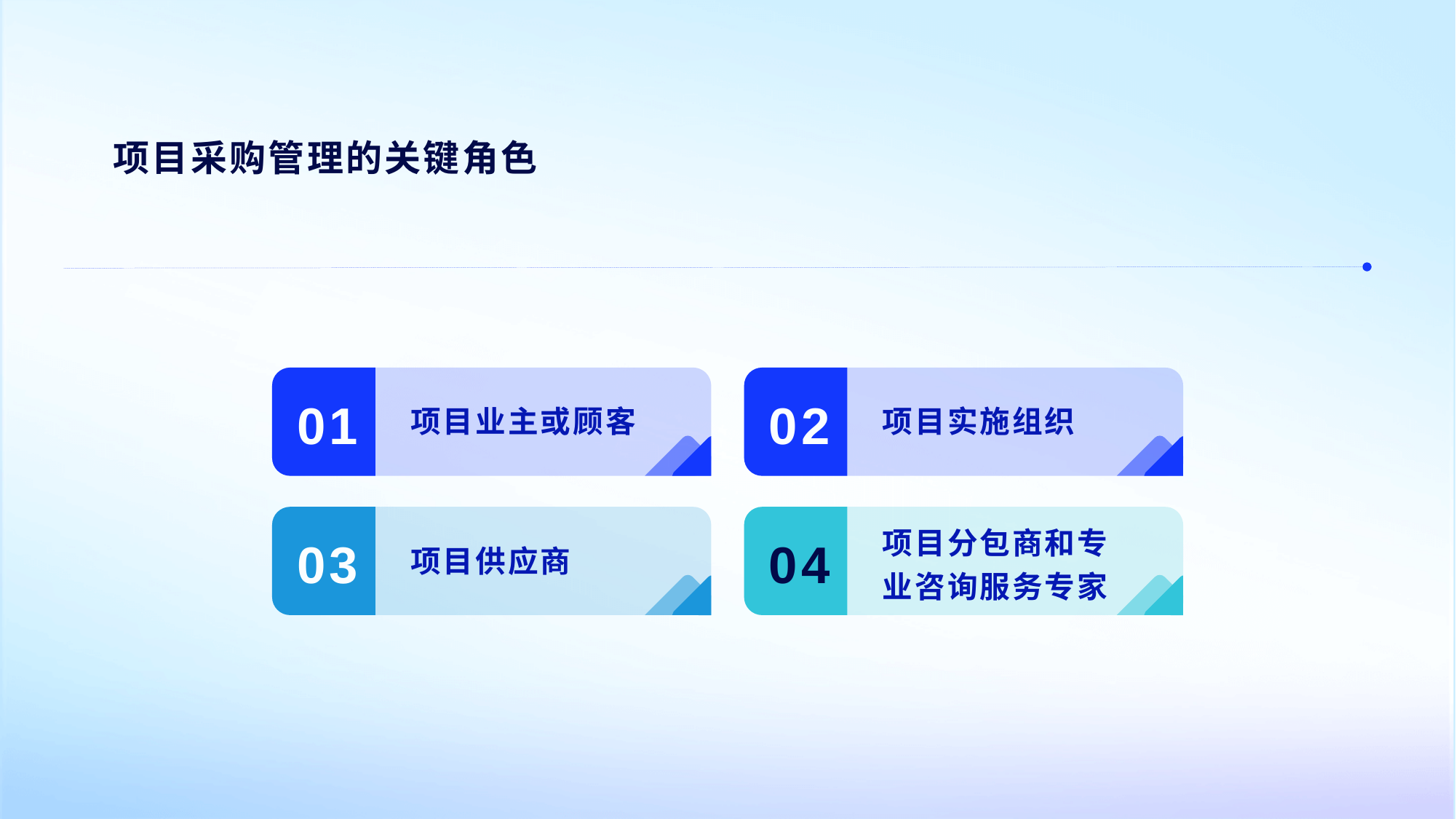

项目采购管理的关键角色

项目业主或顾客
项目实施组织
01
02

项目供应商
项目分包商和专业咨询服务专家
03
04